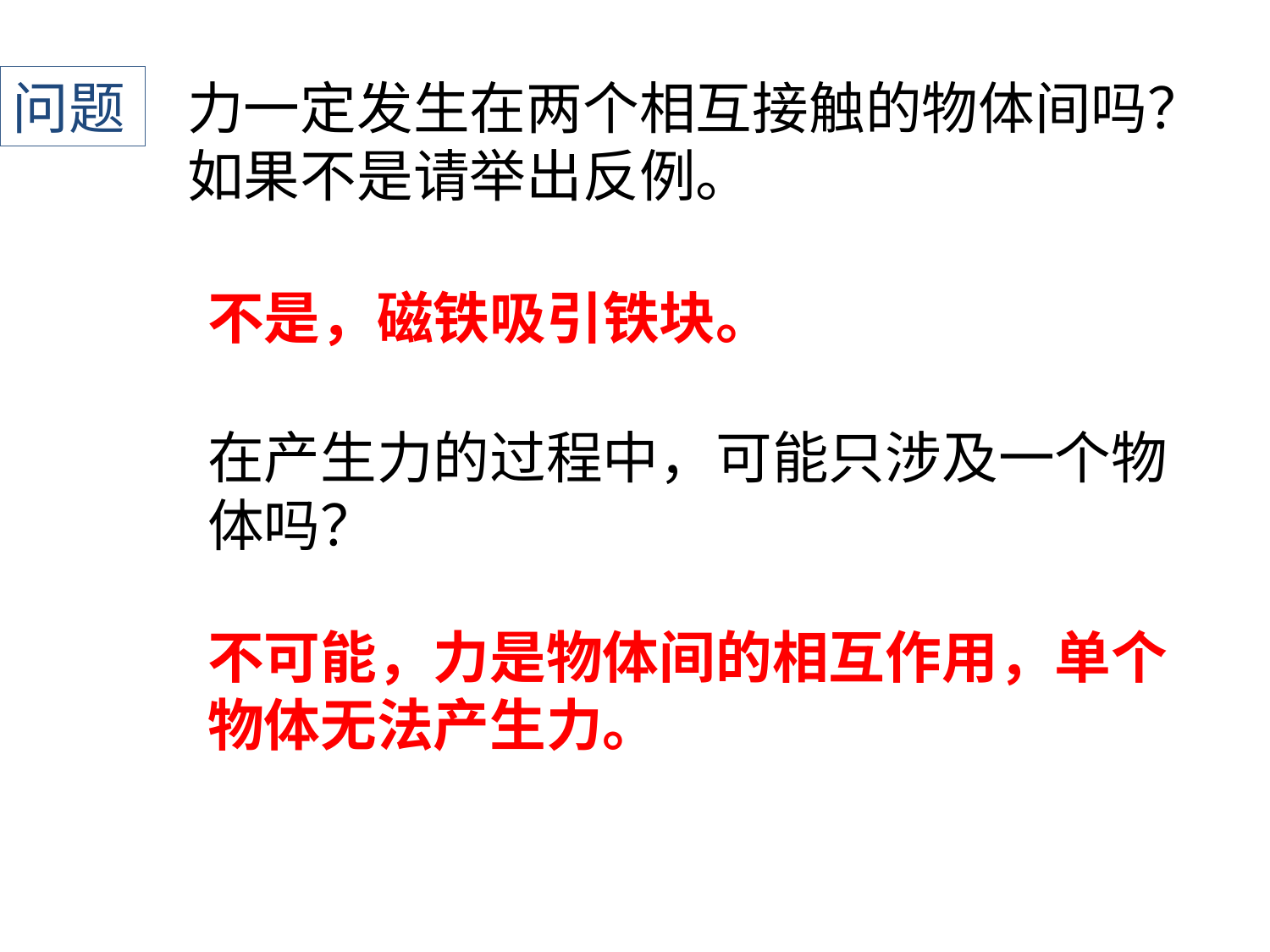

问题
力一定发生在两个相互接触的物体间吗？如果不是请举出反例。
不是，磁铁吸引铁块。
在产生力的过程中，可能只涉及一个物体吗？
不可能，力是物体间的相互作用，单个物体无法产生力。